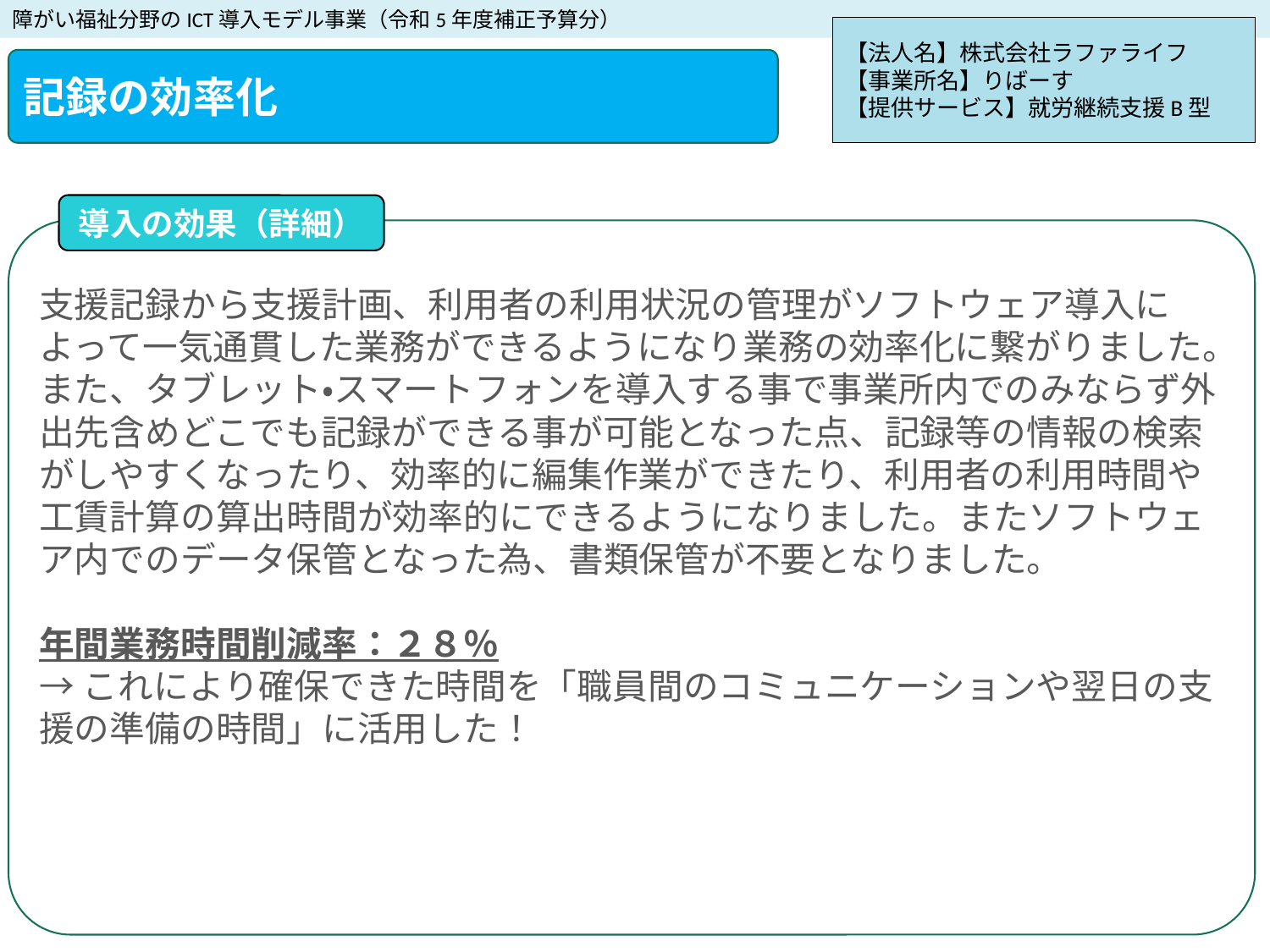

障がい福祉分野のICT導入モデル事業（令和5年度補正予算分）
【法人名】株式会社ラファライフ
【事業所名】りばーす
【提供サービス】就労継続支援B型
記録の効率化
導入の効果（詳細）

支援記録から支援計画、利用者の利用状況の管理がソフトウェア導入によって一気通貫した業務ができるようになり業務の効率化に繋がりました。また、タブレット・スマートフォンを導入する事で事業所内でのみならず外出先含めどこでも記録ができる事が可能となった点、記録等の情報の検索がしやすくなったり、効率的に編集作業ができたり、利用者の利用時間や工賃計算の算出時間が効率的にできるようになりました。またソフトウェア内でのデータ保管となった為、書類保管が不要となりました。

年間業務時間削減率：２８％
→これにより確保できた時間を「職員間のコミュニケーションや翌日の支援の準備の時間」に活用した！